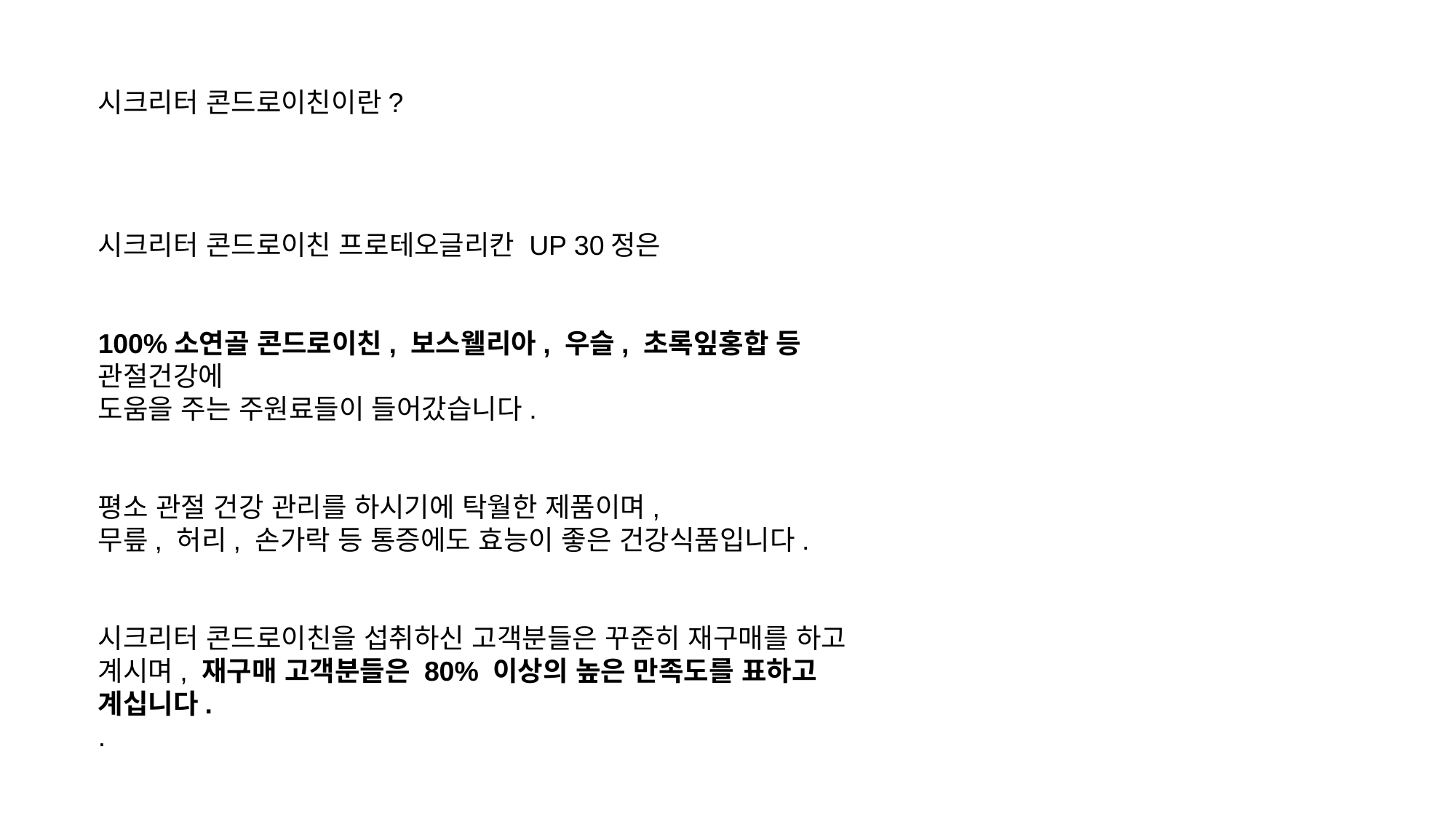

시크리터 콘드로이친이란?
시크리터 콘드로이친 프로테오글리칸 UP 30정은

100%소연골 콘드로이친, 보스웰리아, 우슬, 초록잎홍합 등 관절건강에
도움을 주는 주원료들이 들어갔습니다.

평소 관절 건강 관리를 하시기에 탁월한 제품이며,
무릎, 허리, 손가락 등 통증에도 효능이 좋은 건강식품입니다.

시크리터 콘드로이친을 섭취하신 고객분들은 꾸준히 재구매를 하고 계시며, 재구매 고객분들은 80% 이상의 높은 만족도를 표하고 계십니다.
.